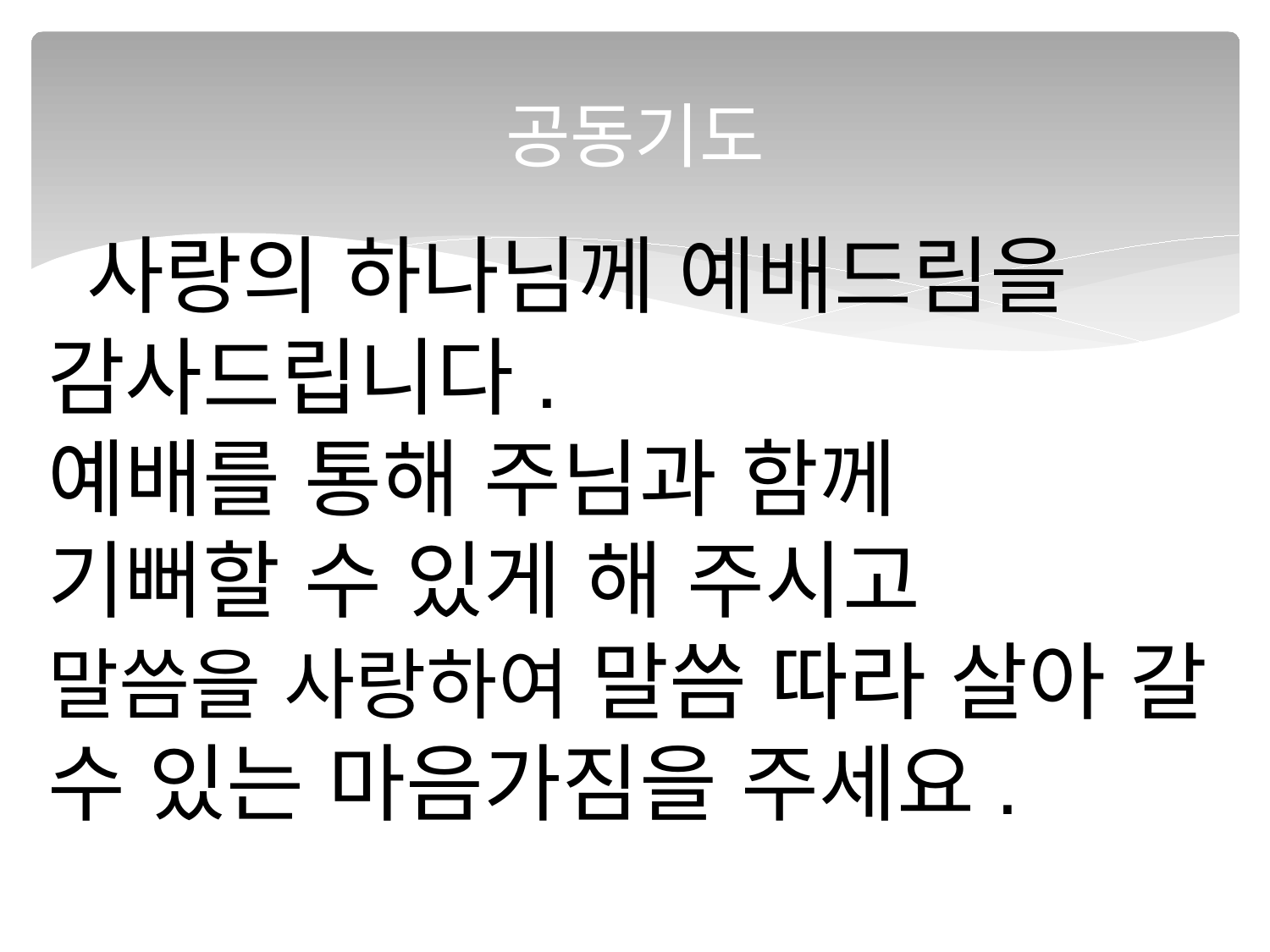

# 공동기도

 사랑의 하나님께 예배드림을
감사드립니다.
예배를 통해 주님과 함께
기뻐할 수 있게 해 주시고
말씀을 사랑하여 말씀 따라 살아 갈 수 있는 마음가짐을 주세요.